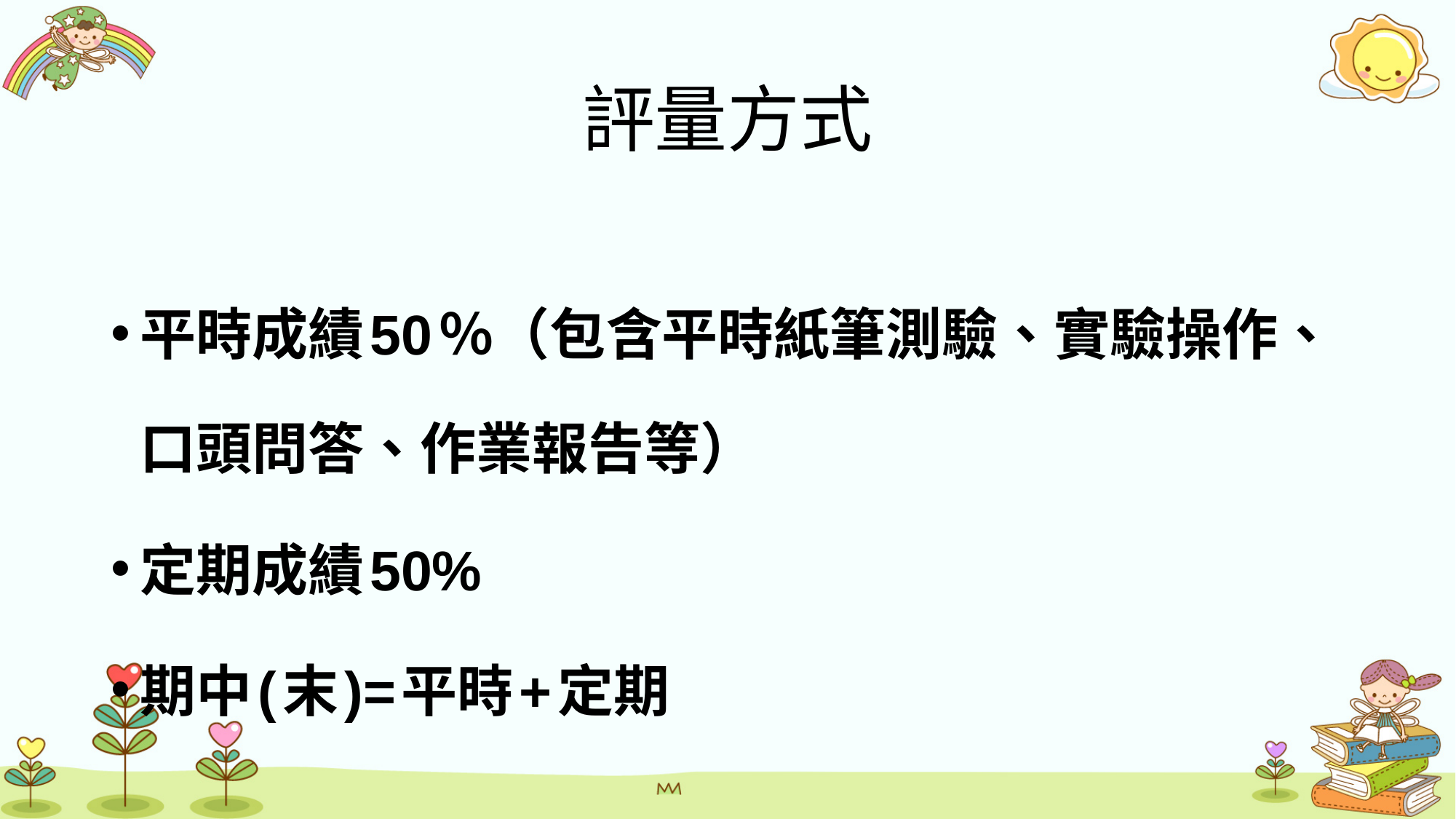

# 評量方式

平時成績50％（包含平時紙筆測驗、實驗操作、口頭問答、作業報告等）
定期成績50%
期中(末)=平時+定期